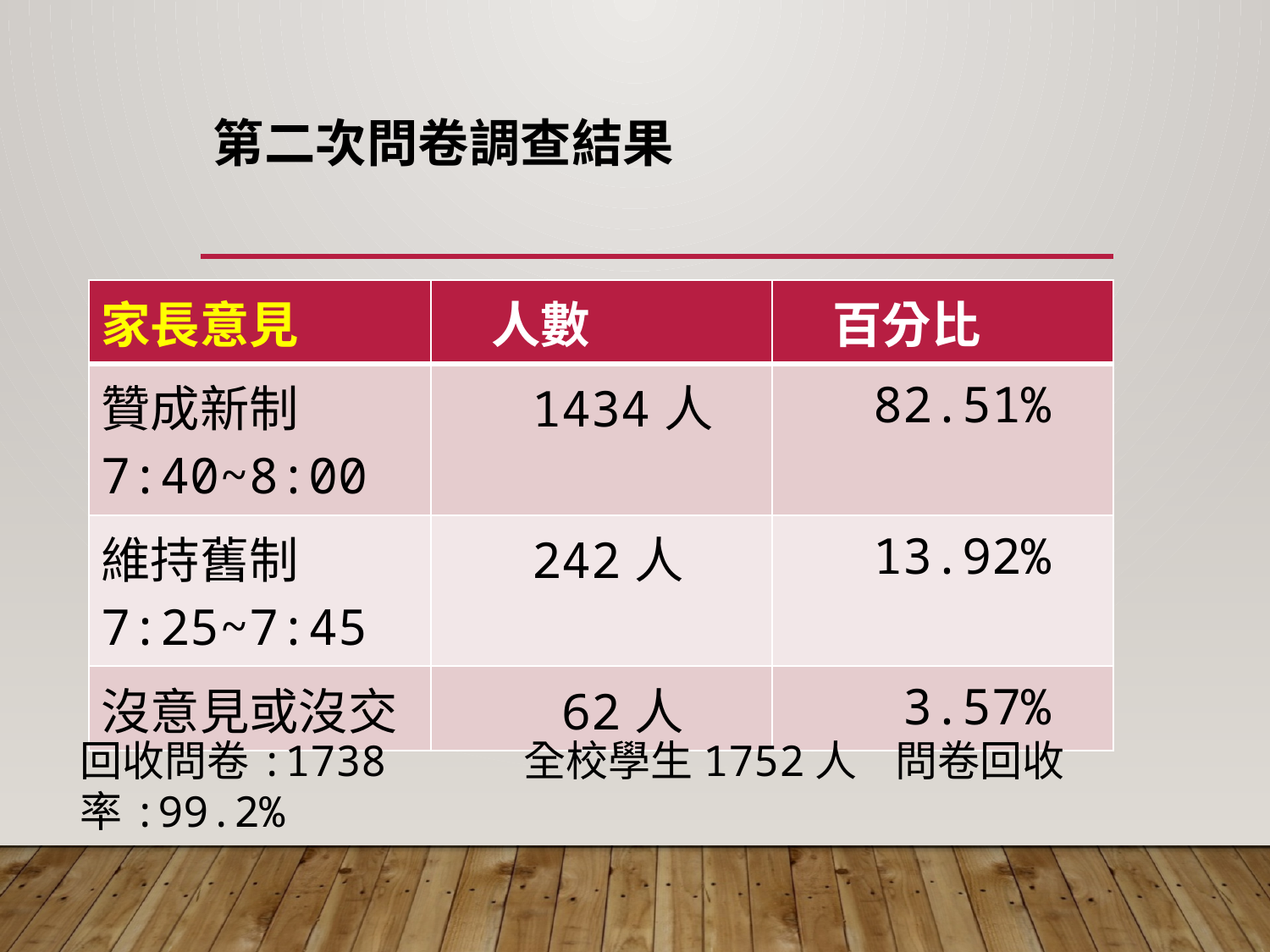

# 第二次問卷調查結果
| 家長意見 | 人數 | 百分比 |
| --- | --- | --- |
| 贊成新制7:40~8:00 | 1434人 | 82.51% |
| 維持舊制 7:25~7:45 | 242人 | 13.92% |
| 沒意見或沒交 | 62人 | 3.57% |
回收問卷:1738     全校學生1752人    問卷回收率:99.2%